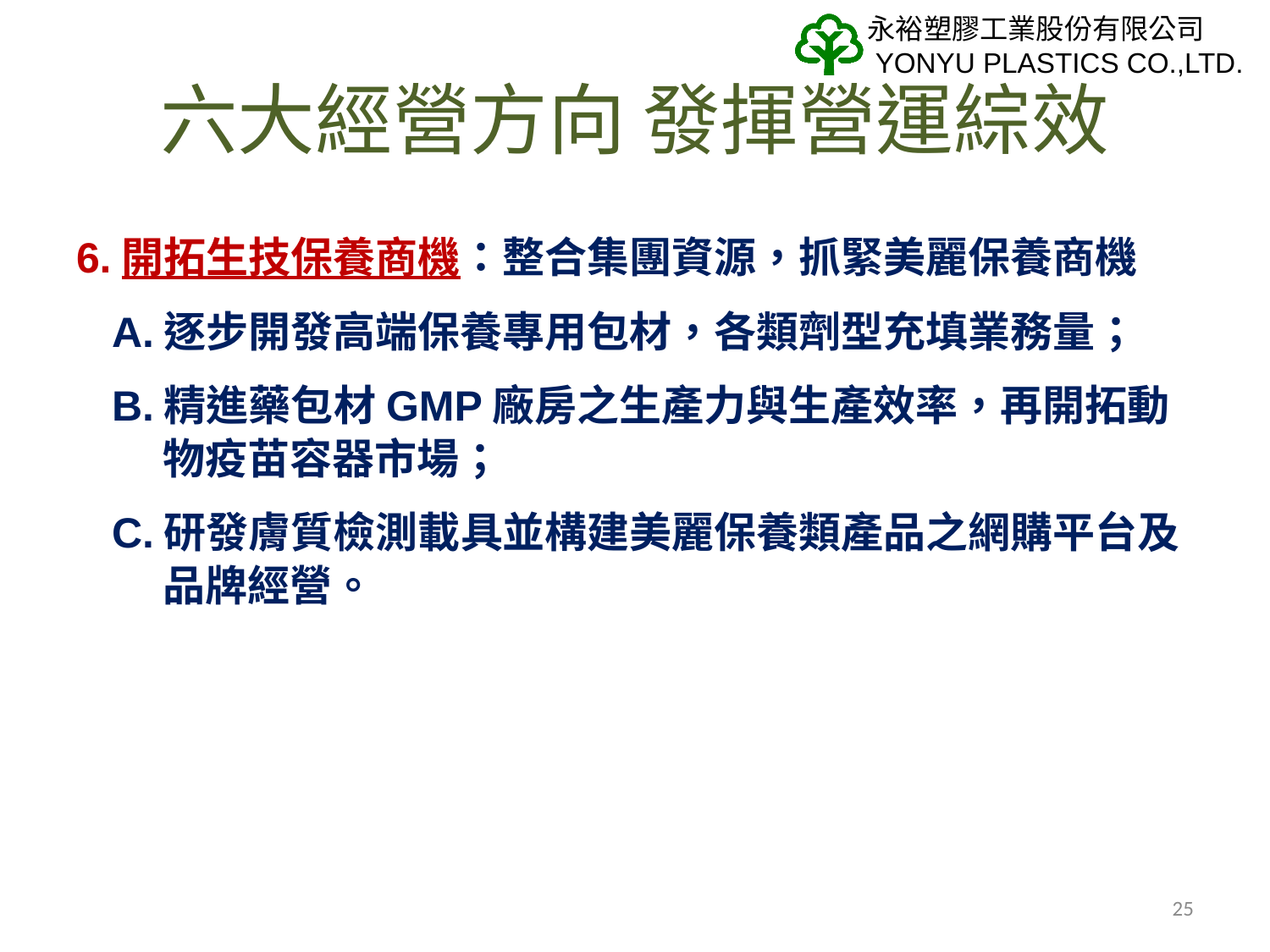

# 六大經營方向 發揮營運綜效
6.開拓生技保養商機：整合集團資源，抓緊美麗保養商機
   A.逐步開發高端保養專用包材，各類劑型充填業務量；
   B.精進藥包材GMP廠房之生產力與生產效率，再開拓動物疫苗容器市場；
   C.研發膚質檢測載具並構建美麗保養類產品之網購平台及品牌經營。
25